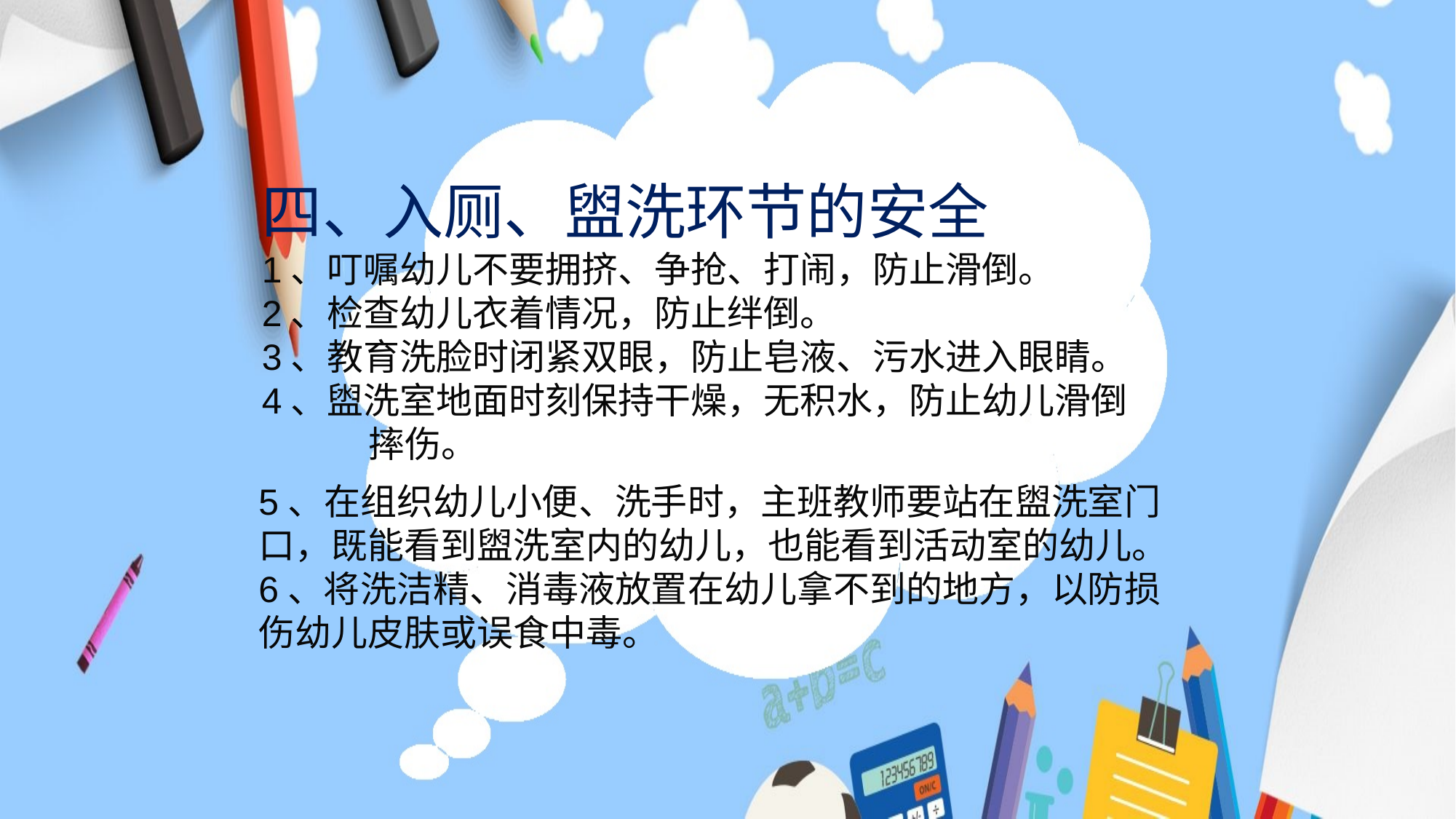

四、入厕、盥洗环节的安全
1、叮嘱幼儿不要拥挤、争抢、打闹，防止滑倒。
2、检查幼儿衣着情况，防止绊倒。
3、教育洗脸时闭紧双眼，防止皂液、污水进入眼睛。
4、盥洗室地面时刻保持干燥，无积水，防止幼儿滑倒                摔伤。
5、在组织幼儿小便、洗手时，主班教师要站在盥洗室门口，既能看到盥洗室内的幼儿，也能看到活动室的幼儿。
6、将洗洁精、消毒液放置在幼儿拿不到的地方，以防损伤幼儿皮肤或误食中毒。